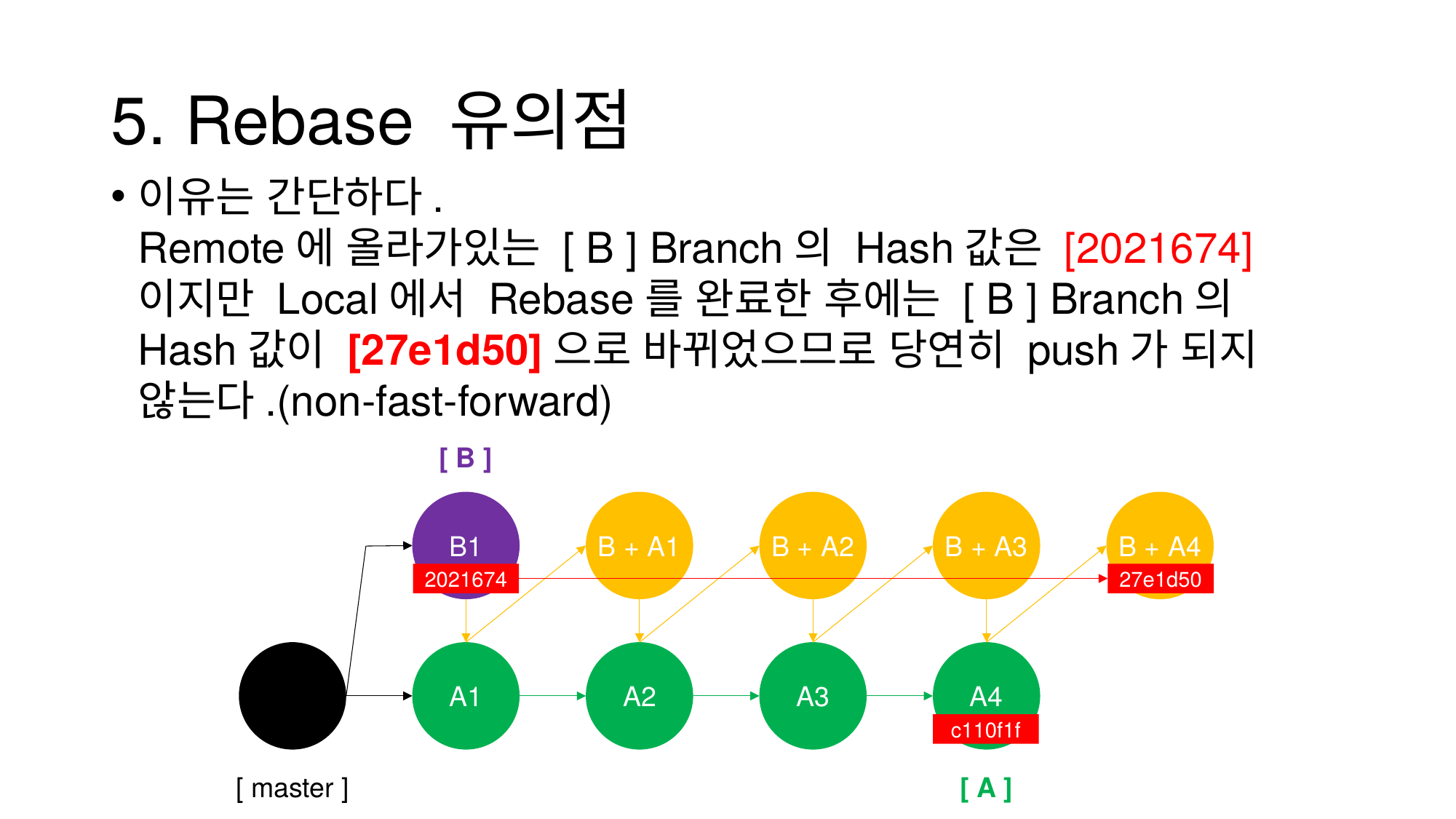

# 5. Rebase 유의점
이유는 간단하다.
Remote에 올라가있는 [ B ] Branch의 Hash값은 [2021674]이지만 Local에서 Rebase를 완료한 후에는 [ B ] Branch의 Hash값이 [27e1d50]으로 바뀌었으므로 당연히 push가 되지 않는다.(non-fast-forward)
[ B ]
B1
B + A1
B + A2
B + A3
B + A4
2021674
27e1d50

A1
A2
A3
A4
c110f1f
[ master ]
[ A ]